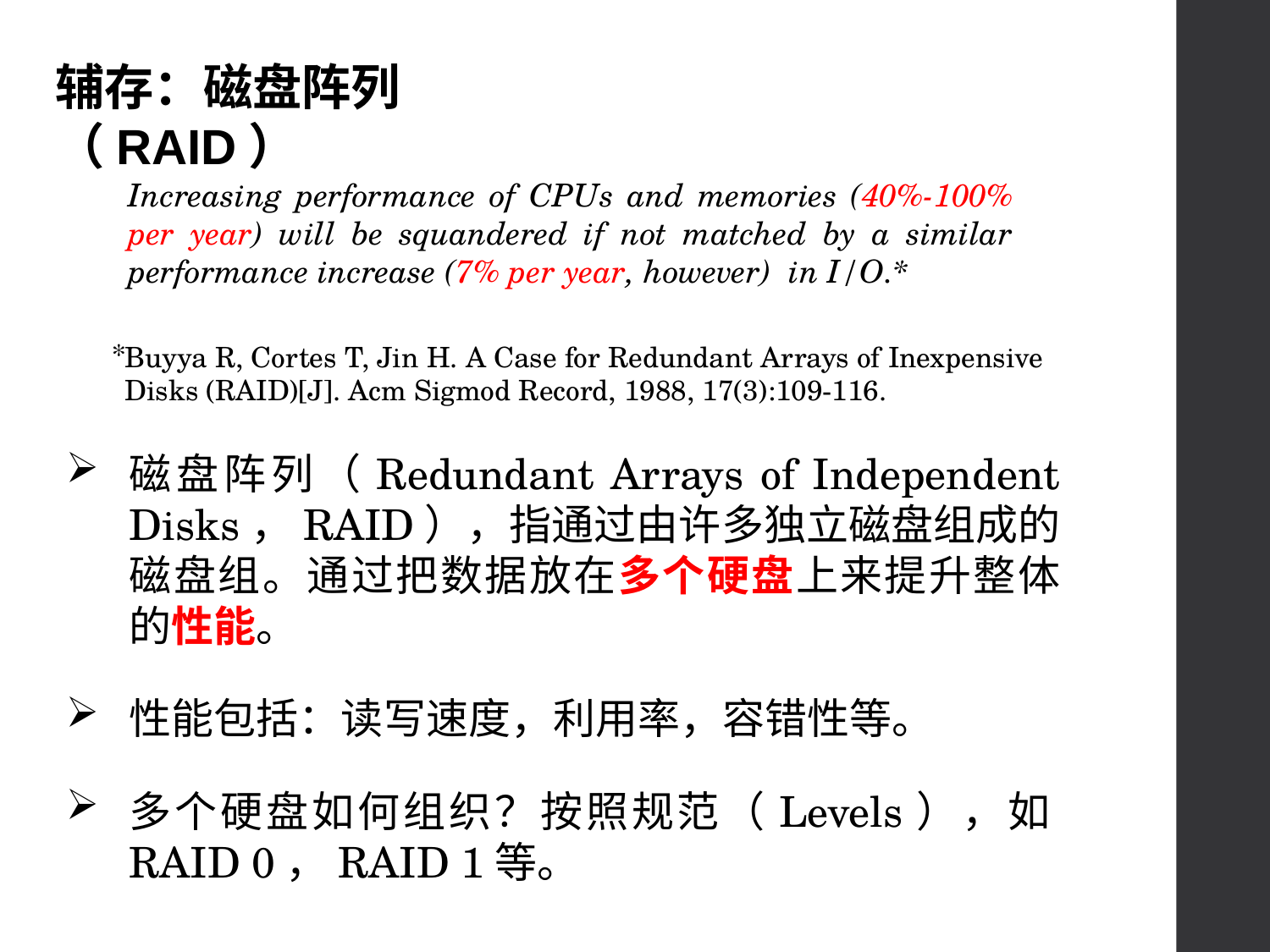

辅存：磁盘阵列（RAID）
Increasing performance of CPUs and memories (40%-100% per year) will be squandered if not matched by a similar performance increase (7% per year, however)  in I/O.*
*
Buyya R, Cortes T, Jin H. A Case for Redundant Arrays of Inexpensive   Disks (RAID)[J]. Acm Sigmod Record, 1988, 17(3):109-116.
磁盘阵列（Redundant Arrays of Independent Disks，RAID），指通过由许多独立磁盘组成的磁盘组。通过把数据放在多个硬盘上来提升整体的性能。
性能包括：读写速度，利用率，容错性等。
多个硬盘如何组织？按照规范（Levels），如RAID 0，RAID 1等。